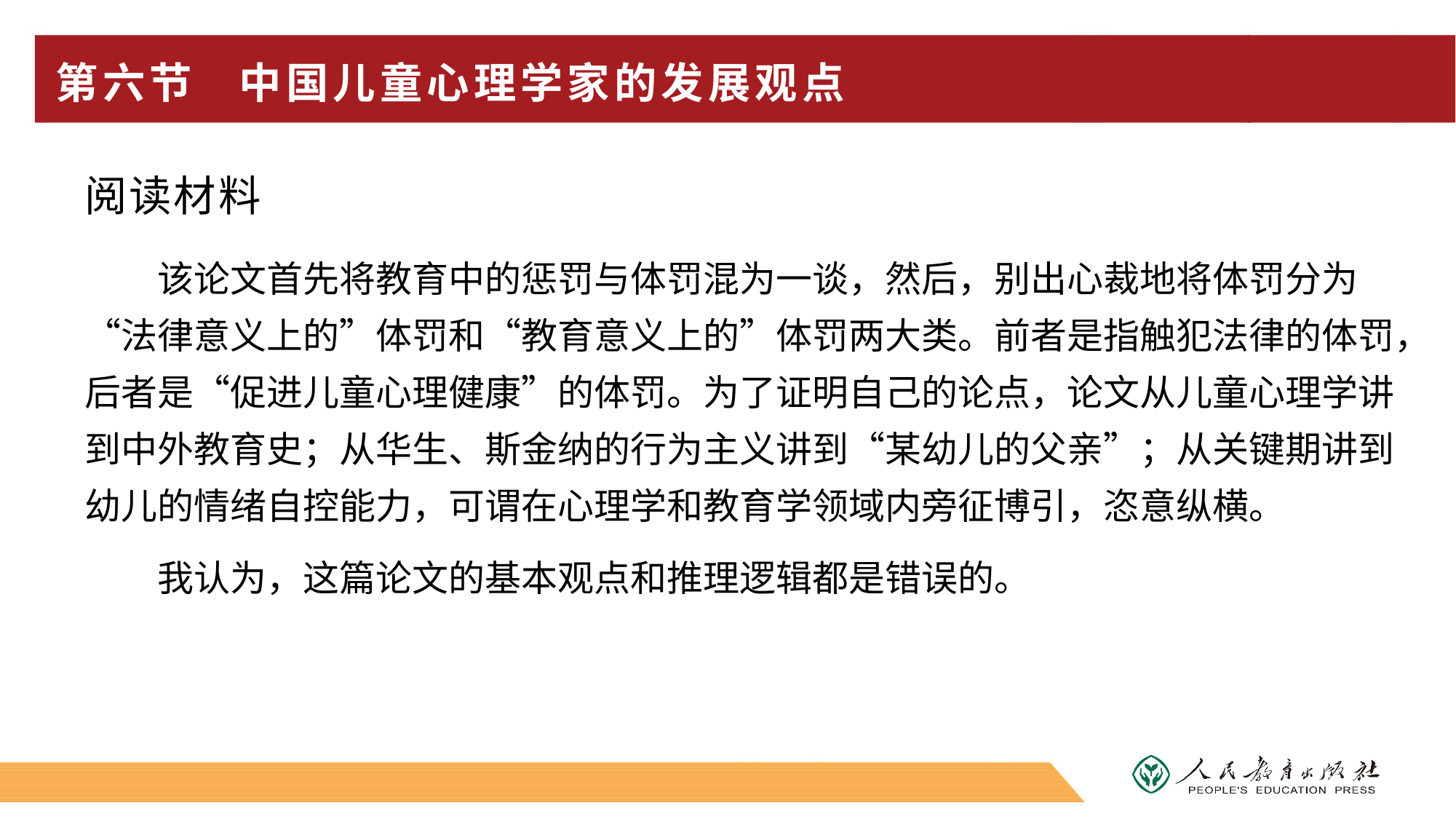

# 第六节   中国儿童心理学家的发展观点
阅读材料
该论文首先将教育中的惩罚与体罚混为一谈，然后，别出心裁地将体罚分为“法律意义上的”体罚和“教育意义上的”体罚两大类。前者是指触犯法律的体罚，后者是“促进儿童心理健康”的体罚。为了证明自己的论点，论文从儿童心理学讲到中外教育史；从华生、斯金纳的行为主义讲到“某幼儿的父亲”；从关键期讲到幼儿的情绪自控能力，可谓在心理学和教育学领域内旁征博引，恣意纵横。
我认为，这篇论文的基本观点和推理逻辑都是错误的。